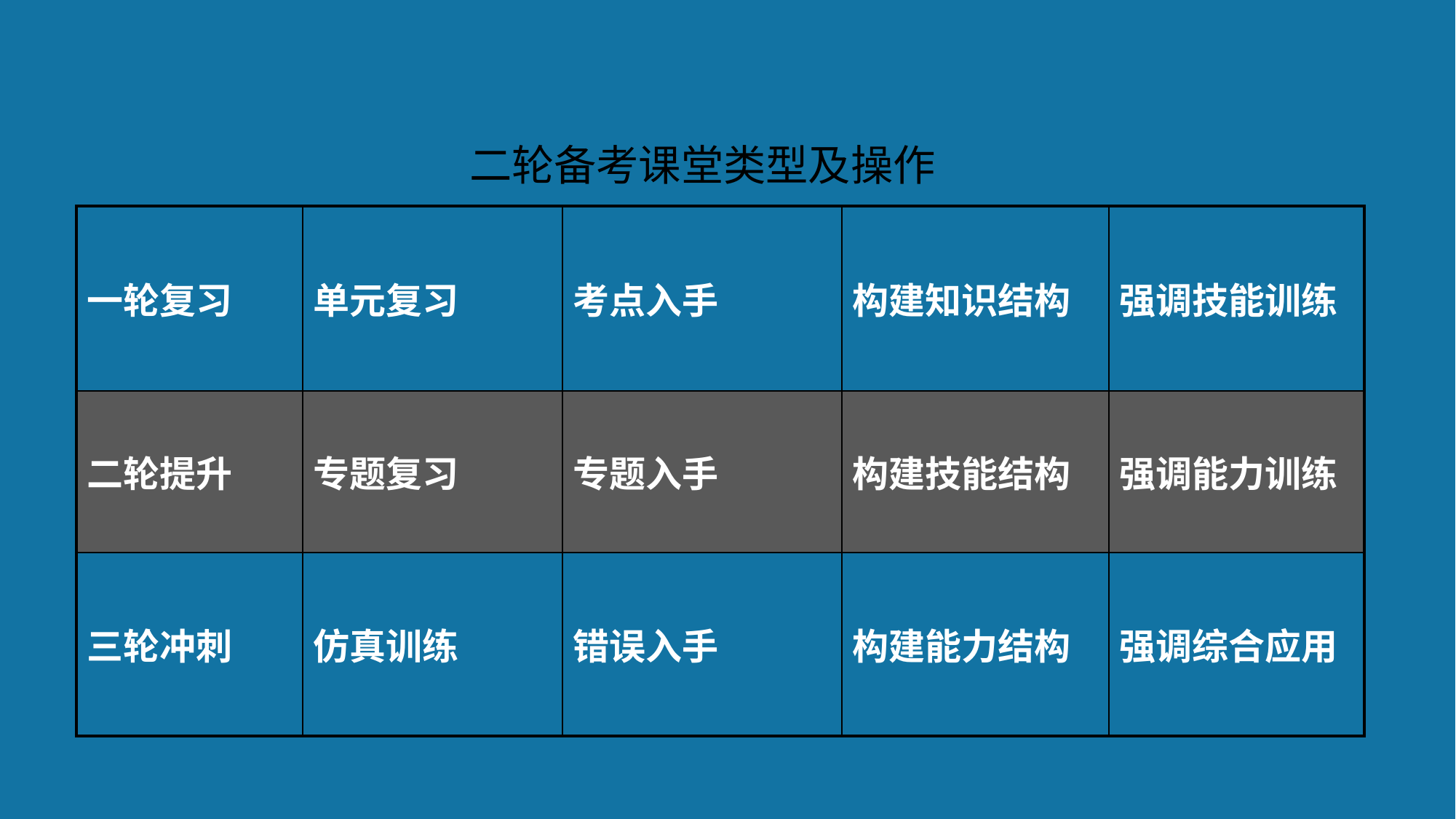

教材处理
二轮备考课堂类型及操作
| 一轮复习 | 单元复习 | 考点入手 | 构建知识结构 | 强调技能训练 |
| --- | --- | --- | --- | --- |
| 二轮提升 | 专题复习 | 专题入手 | 构建技能结构 | 强调能力训练 |
| 三轮冲刺 | 仿真训练 | 错误入手 | 构建能力结构 | 强调综合应用 |